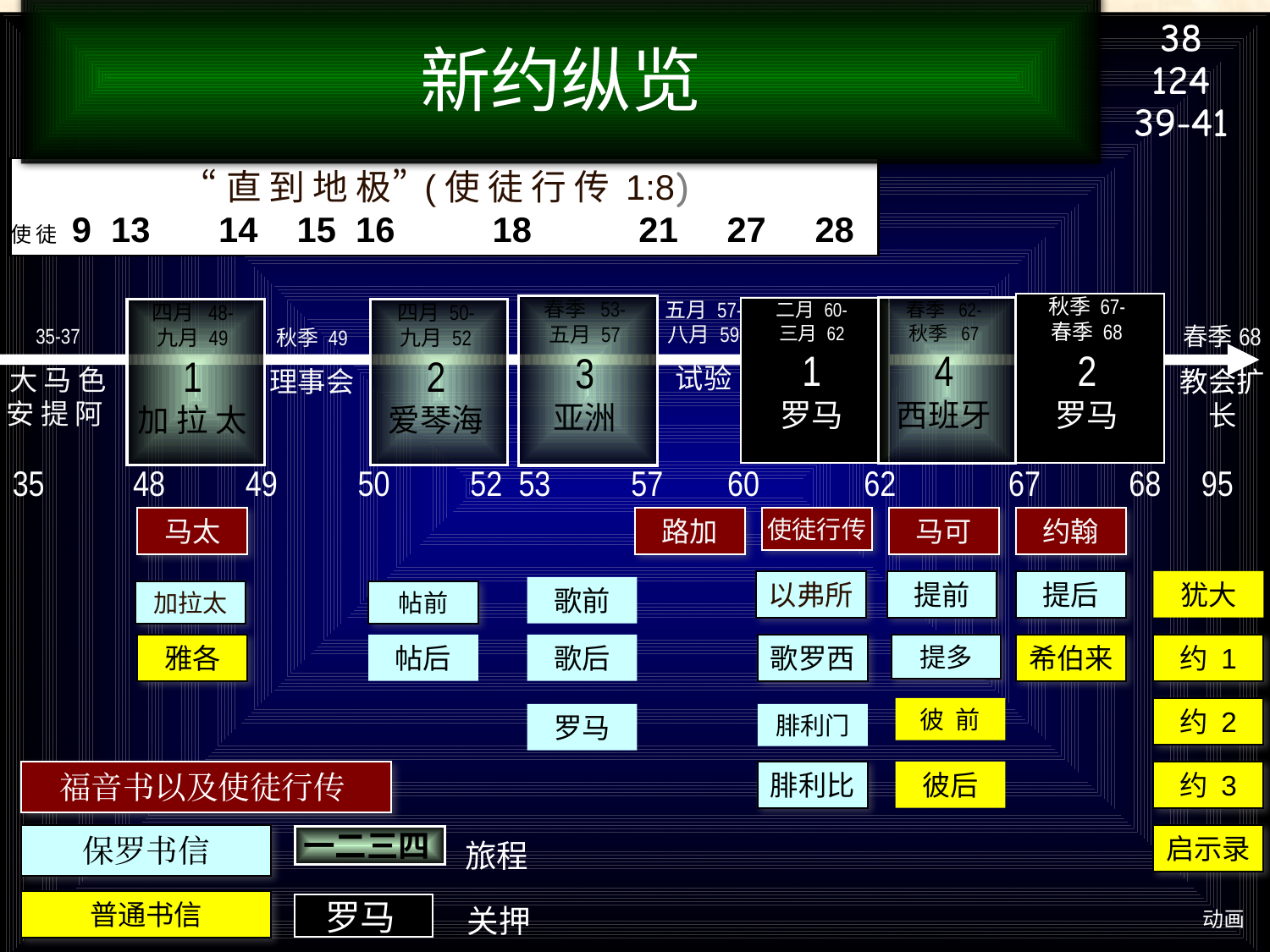

38
124
39-41

新约纵览
“直 到 地 极” (使 徒 行 传 1:8)
使 徒  9  13       14    15  16          18           21     27     28
秋季 67-
春季 68
2
罗马

春季  53-
五月 57
3
亚洲

二月 60-
三月 62
1
罗马

春季  62-
秋季  67
4
西班牙

四月  48-
九月 49
1
加 拉 太

四月 50-
九月 52
2
爱琴海

五月 57-
八月 59
试验
春季68
教会扩长
35-37
大 马 色
安 提 阿
秋季 49
理事会

35           48          49          50          52  53          57        60             62              67           68     95
马太
路加
使徒行传
马可
约翰
以弗所
提前
提后
犹大
歌前
加拉太
帖前
雅各
帖后
歌后
歌罗西
提多
希伯来
约 1

彼  前
约 2
罗马
腓利门
福音书以及使徒行传
腓利比
彼后
约 3
保罗书信
启示录
一二三四
旅程
普通书信
罗马
关押
动画